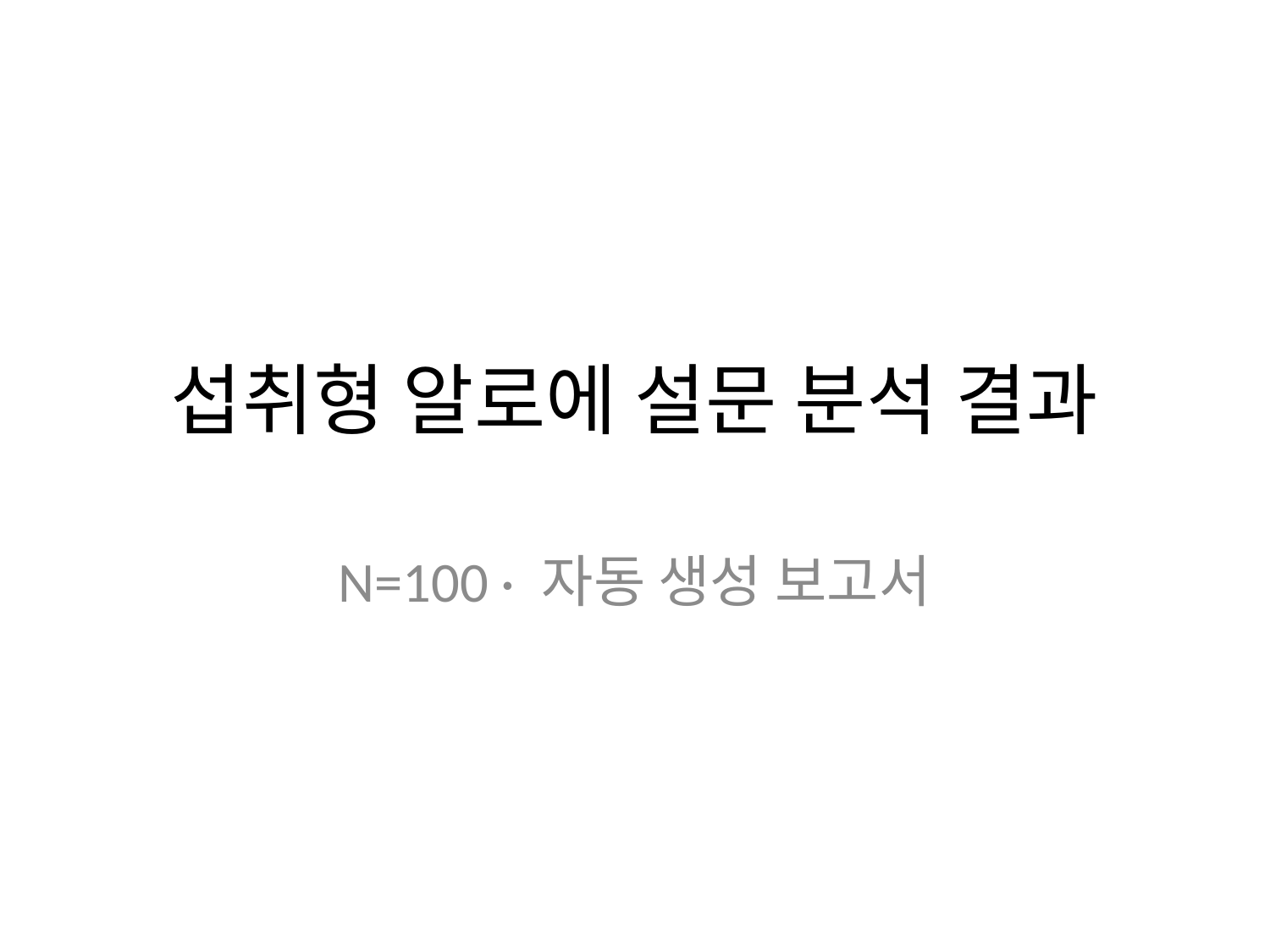

# 섭취형 알로에 설문 분석 결과
N=100 · 자동 생성 보고서